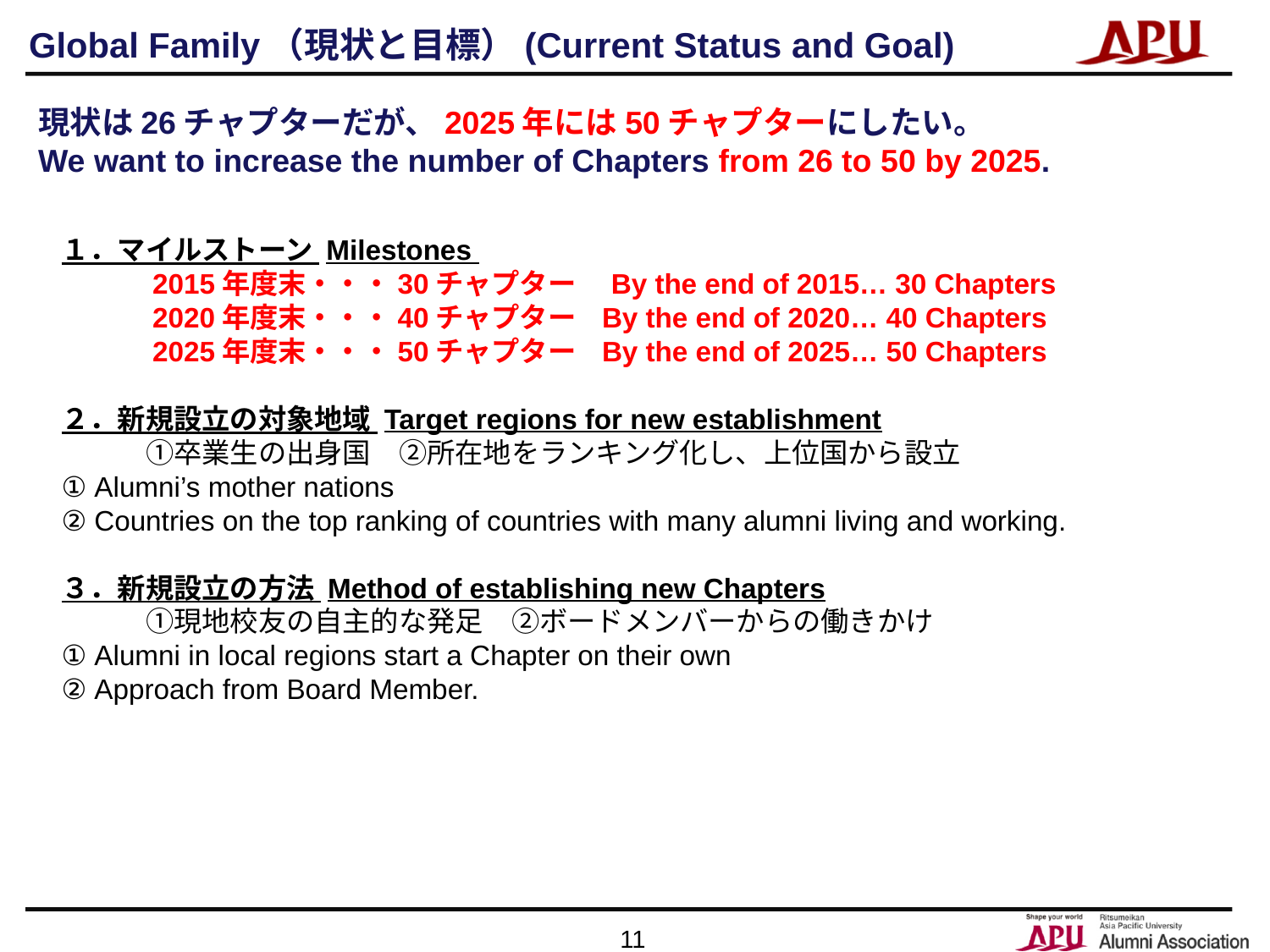

Global Family（現状と目標）(Current Status and Goal)

現状は26チャプターだが、2025年には50チャプターにしたい。
We want to increase the number of Chapters from 26 to 50 by 2025.

１．マイルストーン Milestones
　　　2015年度末・・・30チャプター　By the end of 2015… 30 Chapters
　　　2020年度末・・・40チャプター   By the end of 2020… 40 Chapters
　　　2025年度末・・・50チャプター   By the end of 2025… 50 Chapters

２．新規設立の対象地域 Target regions for new establishment
　　　①卒業生の出身国　②所在地をランキング化し、上位国から設立
① Alumni’s mother nations
② Countries on the top ranking of countries with many alumni living and working.

３．新規設立の方法 Method of establishing new Chapters
　　　①現地校友の自主的な発足　②ボードメンバーからの働きかけ
① Alumni in local regions start a Chapter on their own
② Approach from Board Member.
11